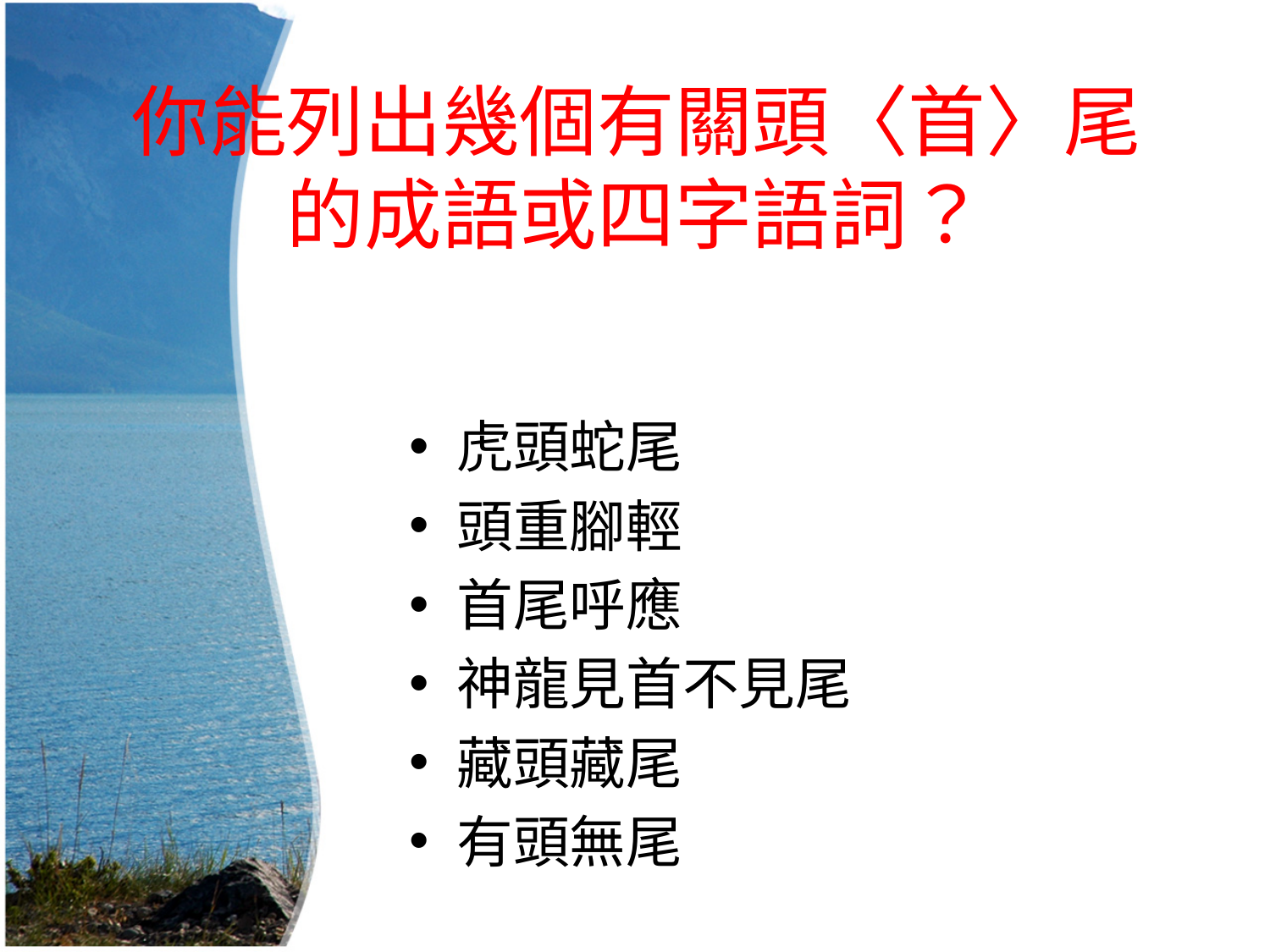

# 你能列出幾個有關頭〈首〉尾 的成語或四字語詞？

虎頭蛇尾
頭重腳輕
首尾呼應
神龍見首不見尾
藏頭藏尾
有頭無尾